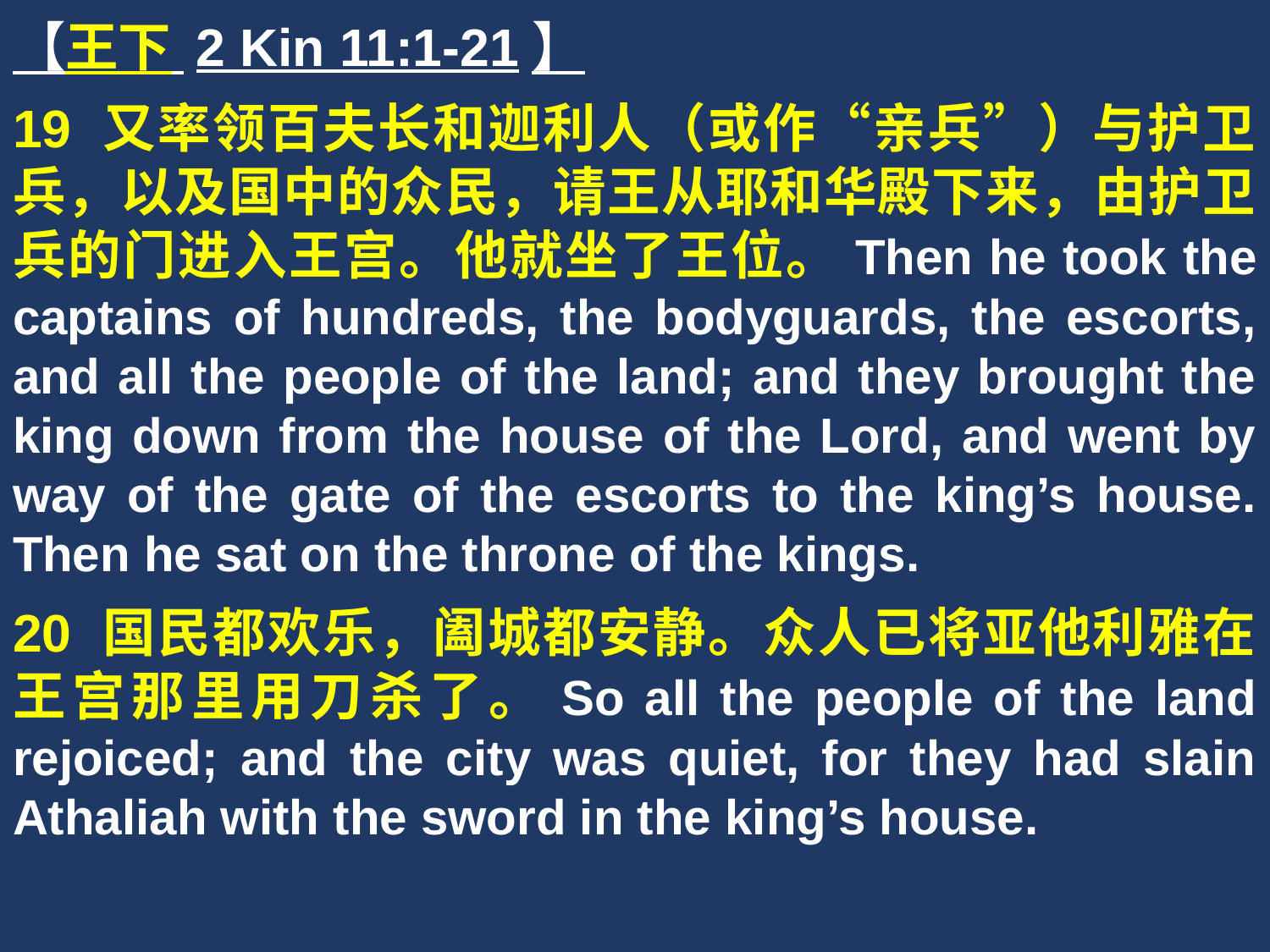

【王下 2 Kin 11:1-21】
19 又率领百夫长和迦利人（或作“亲兵”）与护卫兵，以及国中的众民，请王从耶和华殿下来，由护卫兵的门进入王宫。他就坐了王位。Then he took the captains of hundreds, the bodyguards, the escorts, and all the people of the land; and they brought the king down from the house of the Lord, and went by way of the gate of the escorts to the king’s house. Then he sat on the throne of the kings.
20 国民都欢乐，阖城都安静。众人已将亚他利雅在王宫那里用刀杀了。So all the people of the land rejoiced; and the city was quiet, for they had slain Athaliah with the sword in the king’s house.